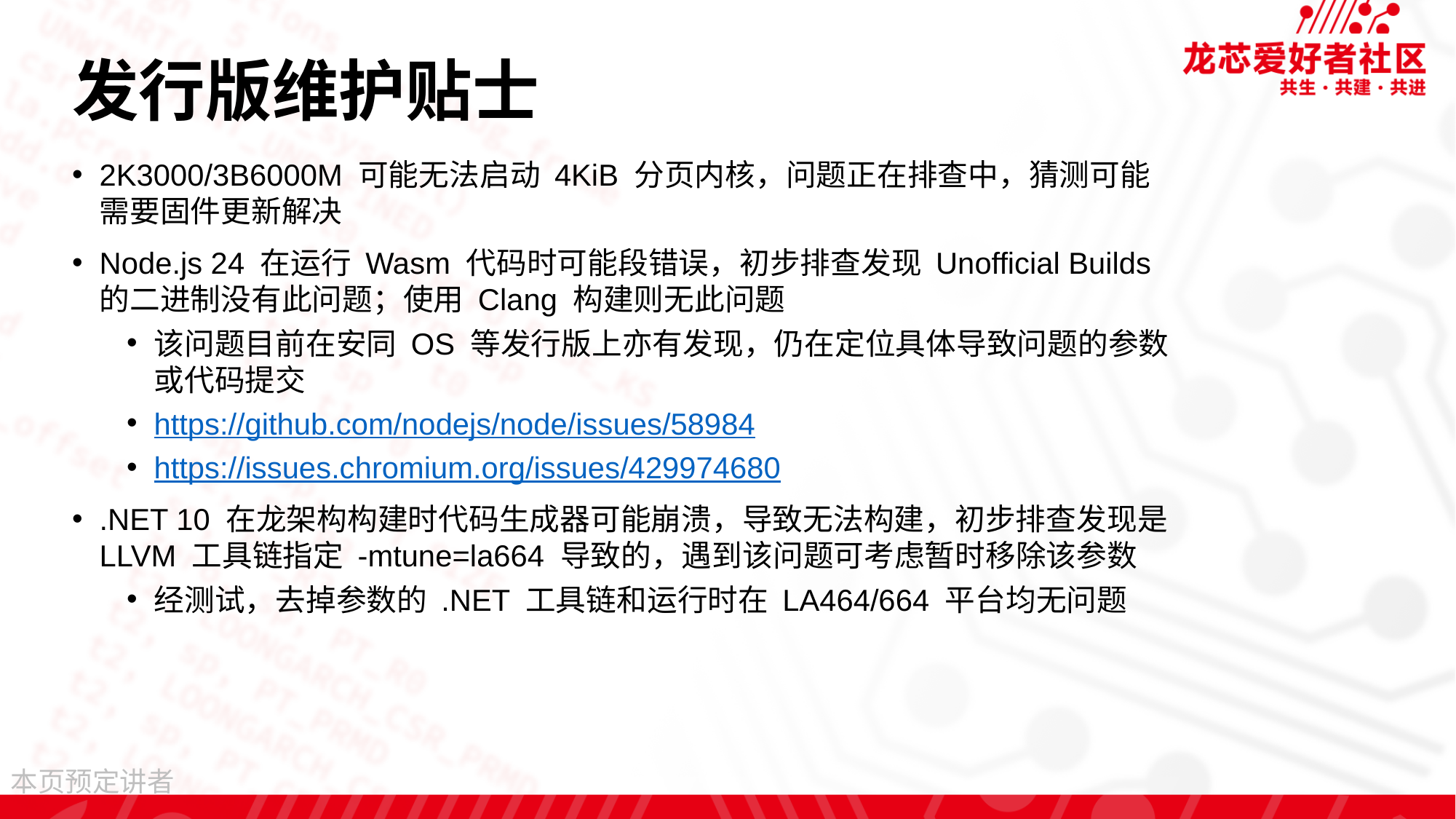

# 发行版维护贴士
2K3000/3B6000M 可能无法启动 4KiB 分页内核，问题正在排查中，猜测可能需要固件更新解决
Node.js 24 在运行 Wasm 代码时可能段错误，初步排查发现 Unofficial Builds 的二进制没有此问题；使用 Clang 构建则无此问题
该问题目前在安同 OS 等发行版上亦有发现，仍在定位具体导致问题的参数或代码提交
https://github.com/nodejs/node/issues/58984
https://issues.chromium.org/issues/429974680
.NET 10 在龙架构构建时代码生成器可能崩溃，导致无法构建，初步排查发现是 LLVM 工具链指定 -mtune=la664 导致的，遇到该问题可考虑暂时移除该参数
经测试，去掉参数的 .NET 工具链和运行时在 LA464/664 平台均无问题